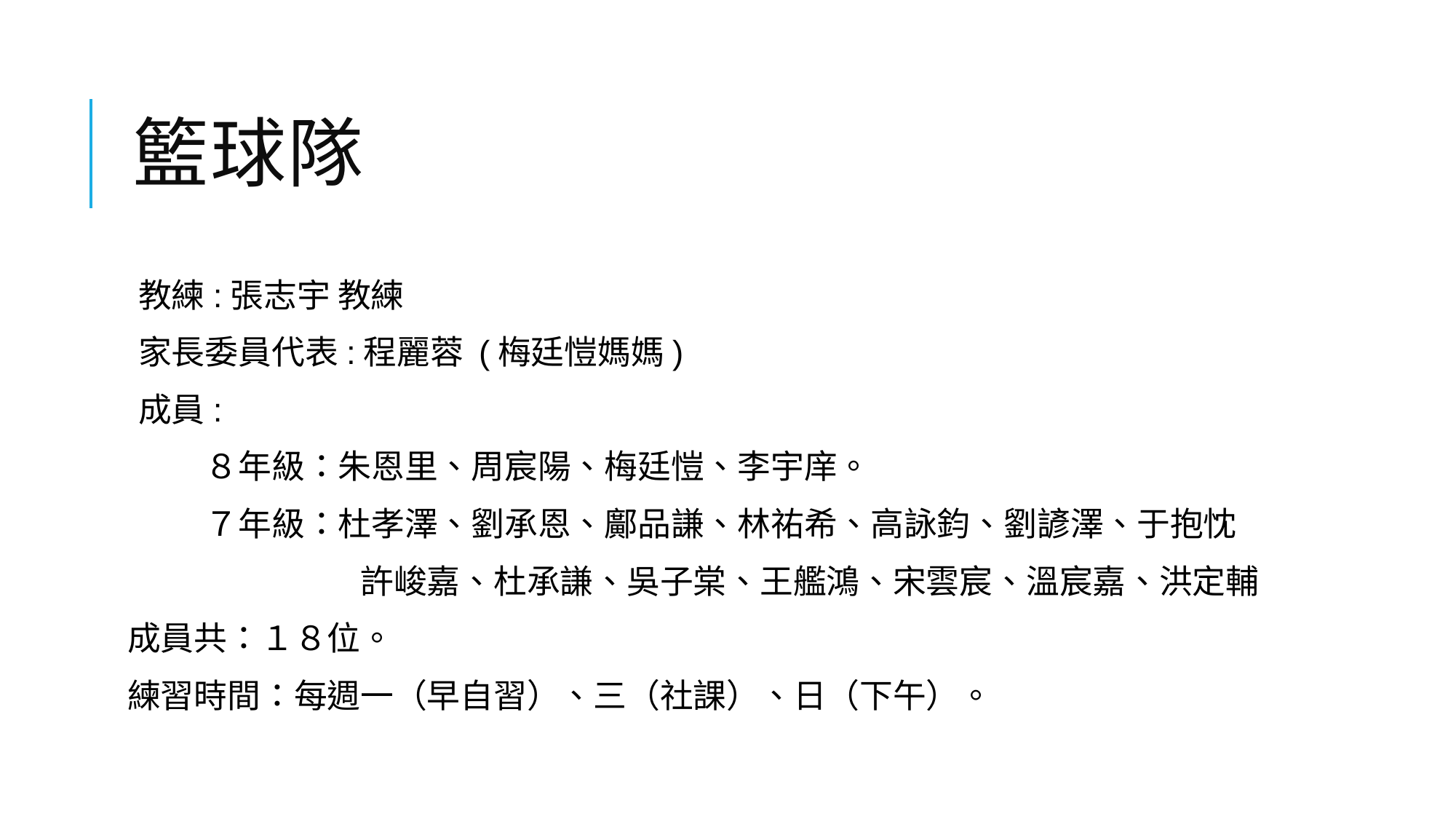

# 籃球隊
教練:張志宇 教練
家長委員代表:程麗蓉 (梅廷愷媽媽)
成員:
　　８年級：朱恩里、周宸陽、梅廷愷、李宇庠。
　　７年級：杜孝澤、劉承恩、鄺品謙、林祐希、高詠鈞、劉諺澤、于抱忱
　　　　　　　許峻嘉、杜承謙、吳子棠、王艦鴻、宋雲宸、溫宸嘉、洪定輔
成員共：１８位。
練習時間：每週一（早自習）、三（社課）、日（下午）。